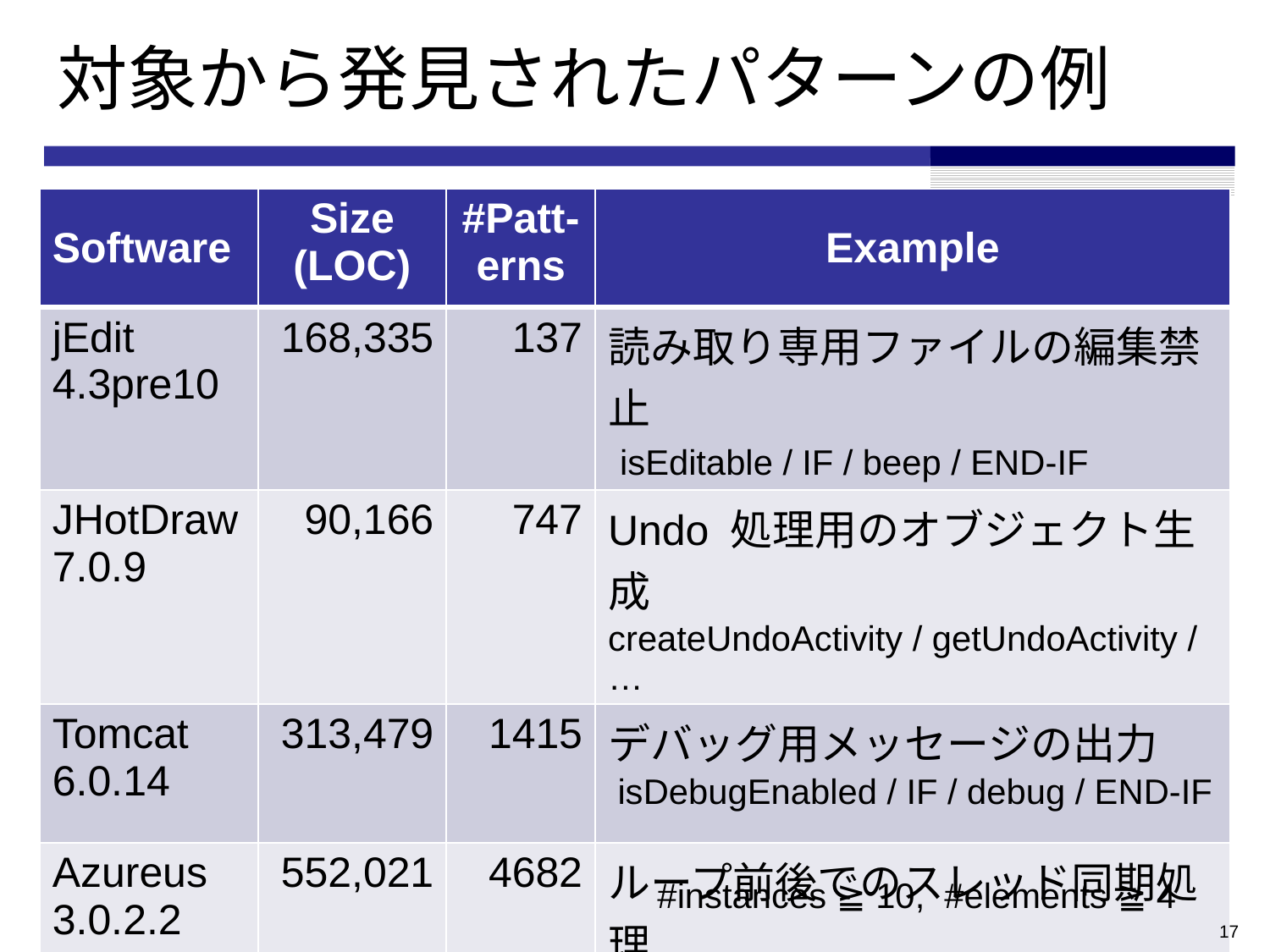

# 対象から発見されたパターンの例
| Software | Size (LOC) | #Patt-erns | Example |
| --- | --- | --- | --- |
| jEdit 4.3pre10 | 168,335 | 137 | 読み取り専用ファイルの編集禁止 isEditable / IF / beep / END-IF |
| JHotDraw 7.0.9 | 90,166 | 747 | Undo 処理用のオブジェクト生成 createUndoActivity / getUndoActivity / … |
| Tomcat 6.0.14 | 313,479 | 1415 | デバッグ用メッセージの出力 isDebugEnabled / IF / debug / END-IF |
| Azureus 3.0.2.2 | 552,021 | 4682 | ループ前後でのスレッド同期処理 enter / LOOP / END-LOOP / exit |
#instances ≧ 10,  #elements ≧ 4
17